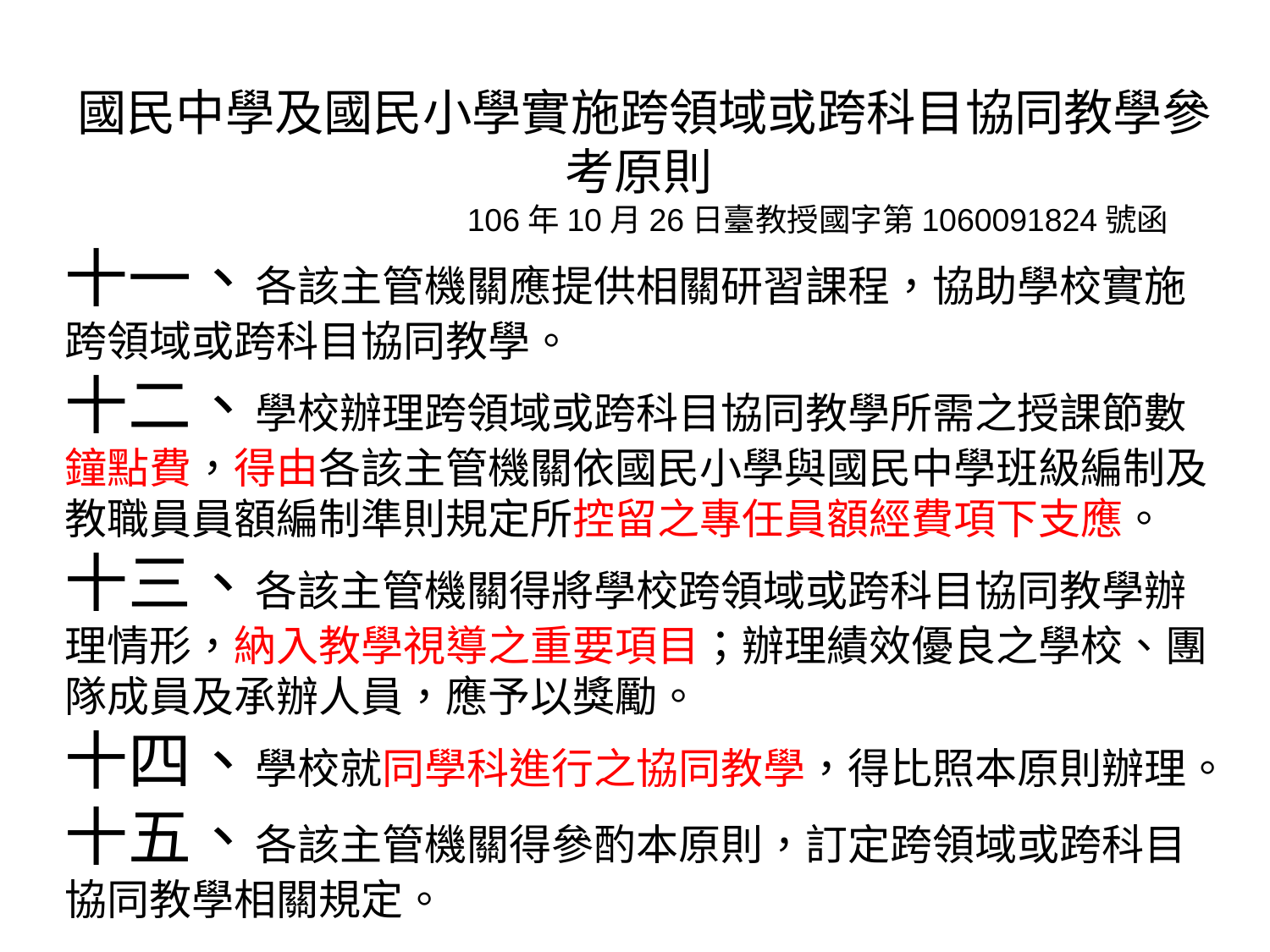

國民中學及國民小學實施跨領域或跨科目協同教學參考原則
                                       106年10月26日臺教授國字第1060091824號函
十一、各該主管機關應提供相關研習課程，協助學校實施跨領域或跨科目協同教學。
十二、學校辦理跨領域或跨科目協同教學所需之授課節數鐘點費，得由各該主管機關依國民小學與國民中學班級編制及教職員員額編制準則規定所控留之專任員額經費項下支應。
十三、各該主管機關得將學校跨領域或跨科目協同教學辦理情形，納入教學視導之重要項目；辦理績效優良之學校、團隊成員及承辦人員，應予以獎勵。
十四、學校就同學科進行之協同教學，得比照本原則辦理。
十五、各該主管機關得參酌本原則，訂定跨領域或跨科目協同教學相關規定。